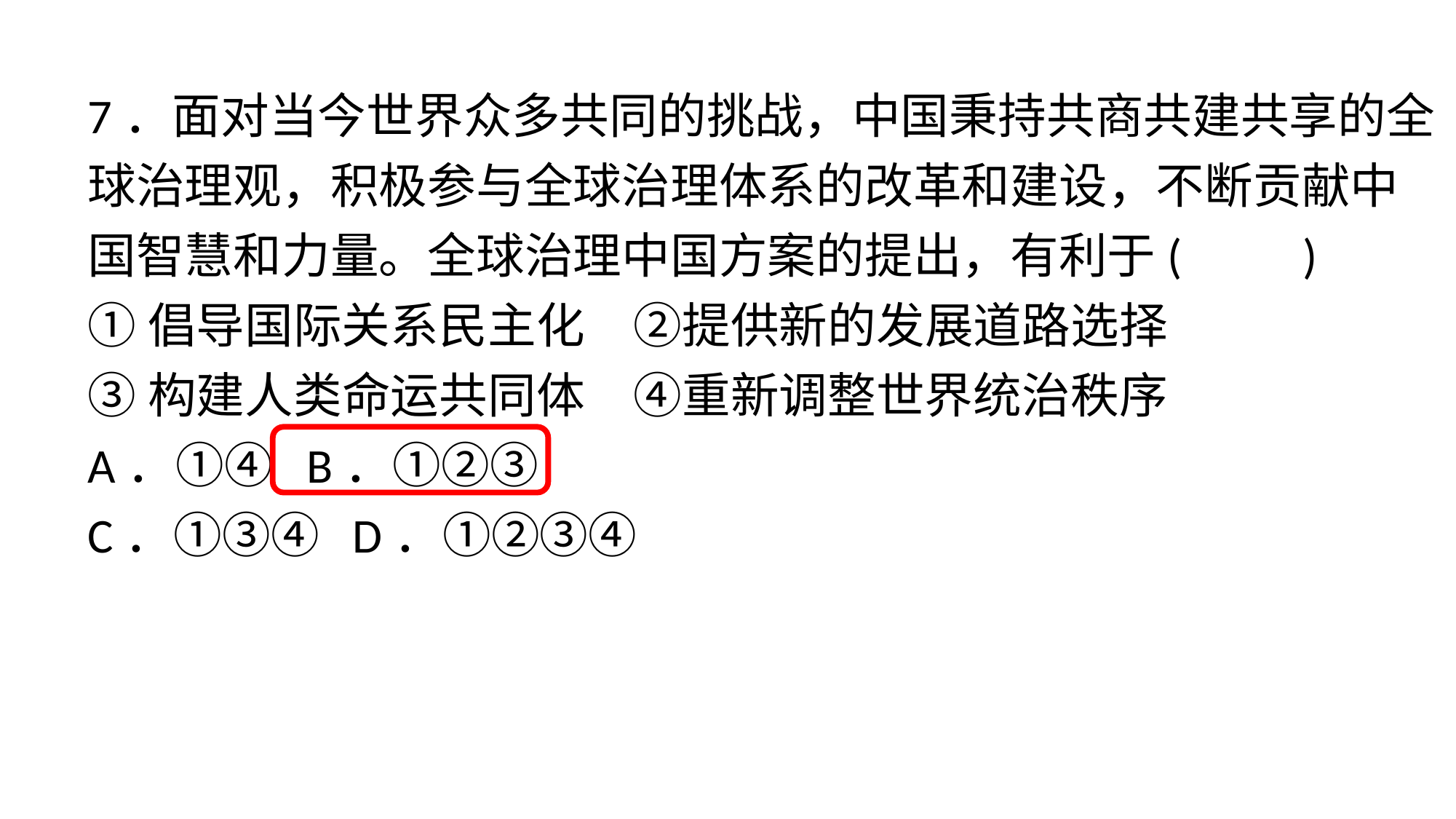

7．面对当今世界众多共同的挑战，中国秉持共商共建共享的全球治理观，积极参与全球治理体系的改革和建设，不断贡献中国智慧和力量。全球治理中国方案的提出，有利于(　　)
①倡导国际关系民主化　②提供新的发展道路选择
③构建人类命运共同体　④重新调整世界统治秩序
A．①④  B．①②③
C．①③④  D．①②③④